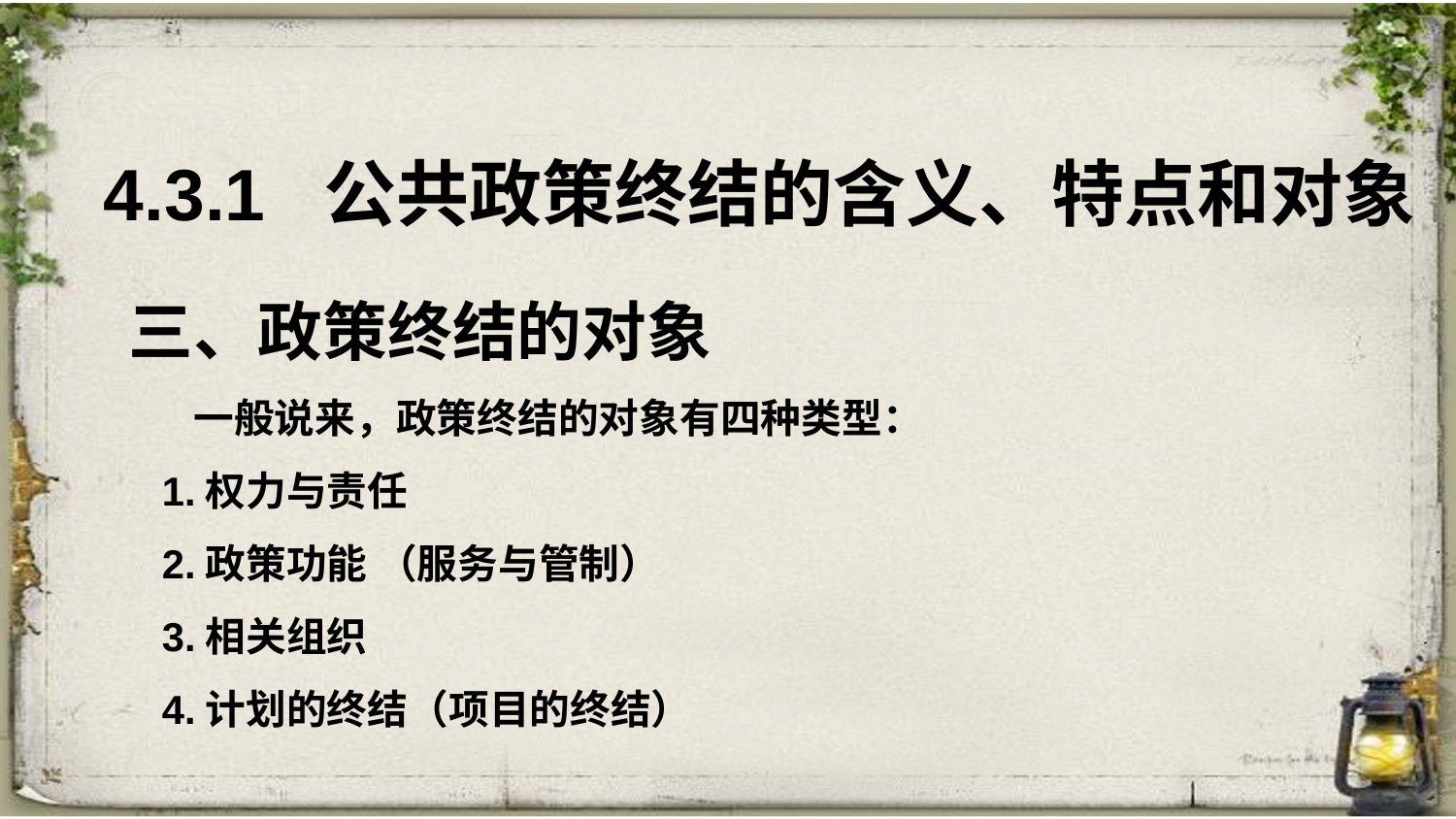

4.3.1  公共政策终结的含义、特点和对象
三、政策终结的对象
      一般说来，政策终结的对象有四种类型：
   1.权力与责任
   2.政策功能 （服务与管制）
   3.相关组织
   4.计划的终结（项目的终结）